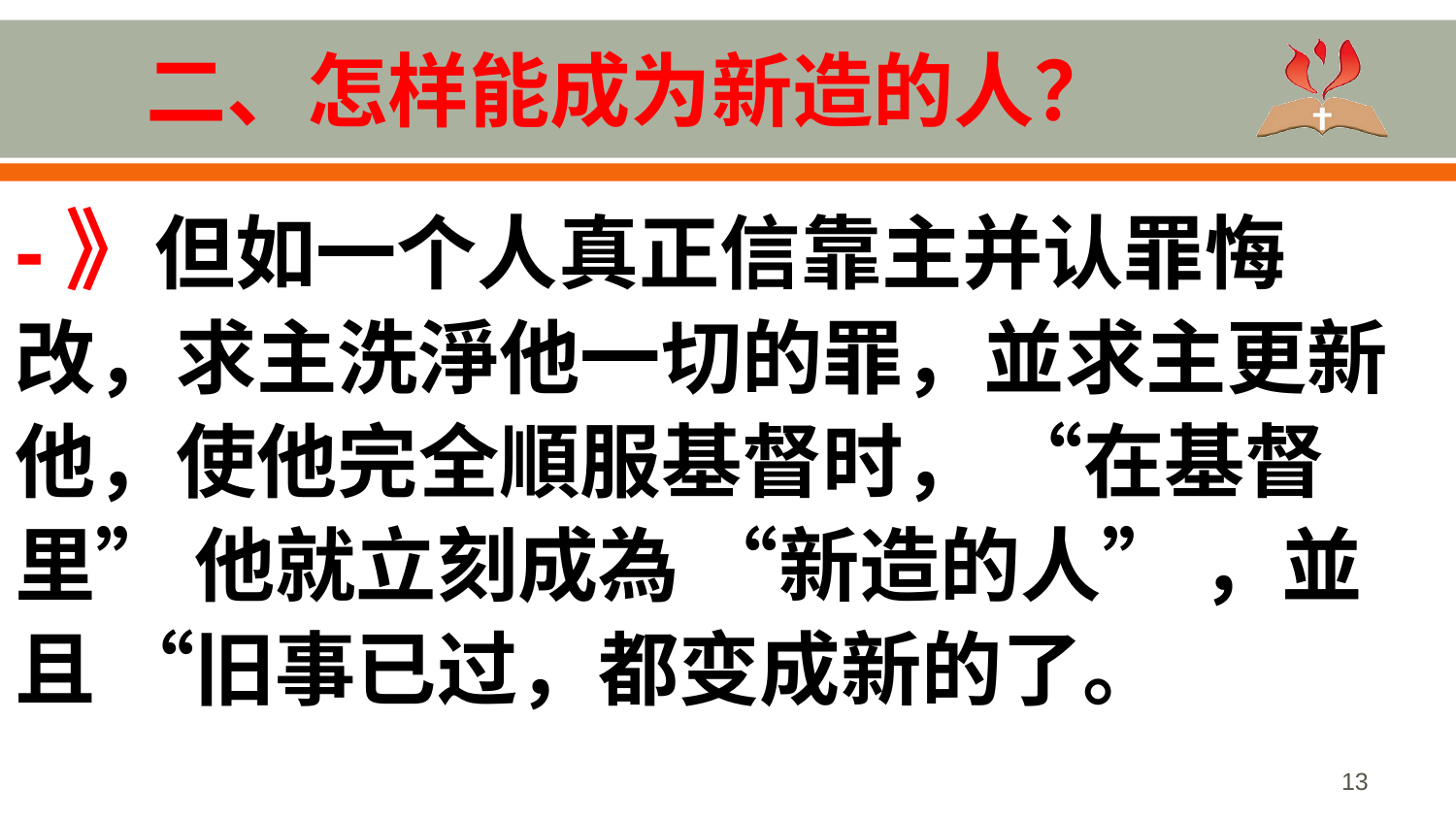

# 二、怎样能成为新造的人？
-》但如一个人真正信靠主并认罪悔改，求主洗淨他一切的罪，並求主更新他，使他完全順服基督时， “在基督里” 他就立刻成為 “新造的人” ，並且 “旧事已过，都变成新的了。

13